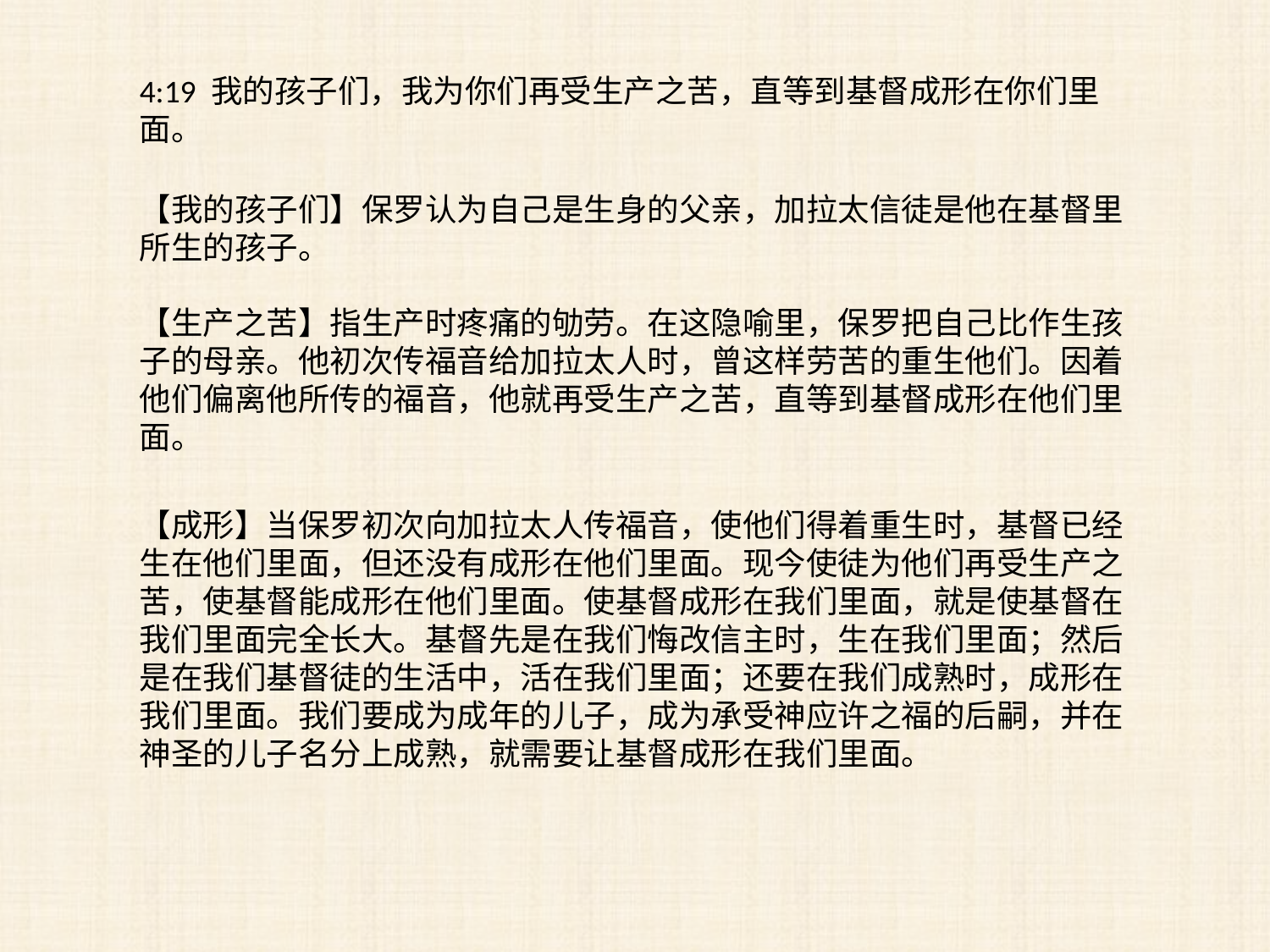

4:19 我的孩子们，我为你们再受生产之苦，直等到基督成形在你们里面。
【我的孩子们】保罗认为自己是生身的父亲，加拉太信徒是他在基督里所生的孩子。
【生产之苦】指生产时疼痛的劬劳。在这隐喻里，保罗把自己比作生孩子的母亲。他初次传福音给加拉太人时，曾这样劳苦的重生他们。因着他们偏离他所传的福音，他就再受生产之苦，直等到基督成形在他们里面。
【成形】当保罗初次向加拉太人传福音，使他们得着重生时，基督已经生在他们里面，但还没有成形在他们里面。现今使徒为他们再受生产之苦，使基督能成形在他们里面。使基督成形在我们里面，就是使基督在我们里面完全长大。基督先是在我们悔改信主时，生在我们里面；然后是在我们基督徒的生活中，活在我们里面；还要在我们成熟时，成形在我们里面。我们要成为成年的儿子，成为承受神应许之福的后嗣，并在神圣的儿子名分上成熟，就需要让基督成形在我们里面。